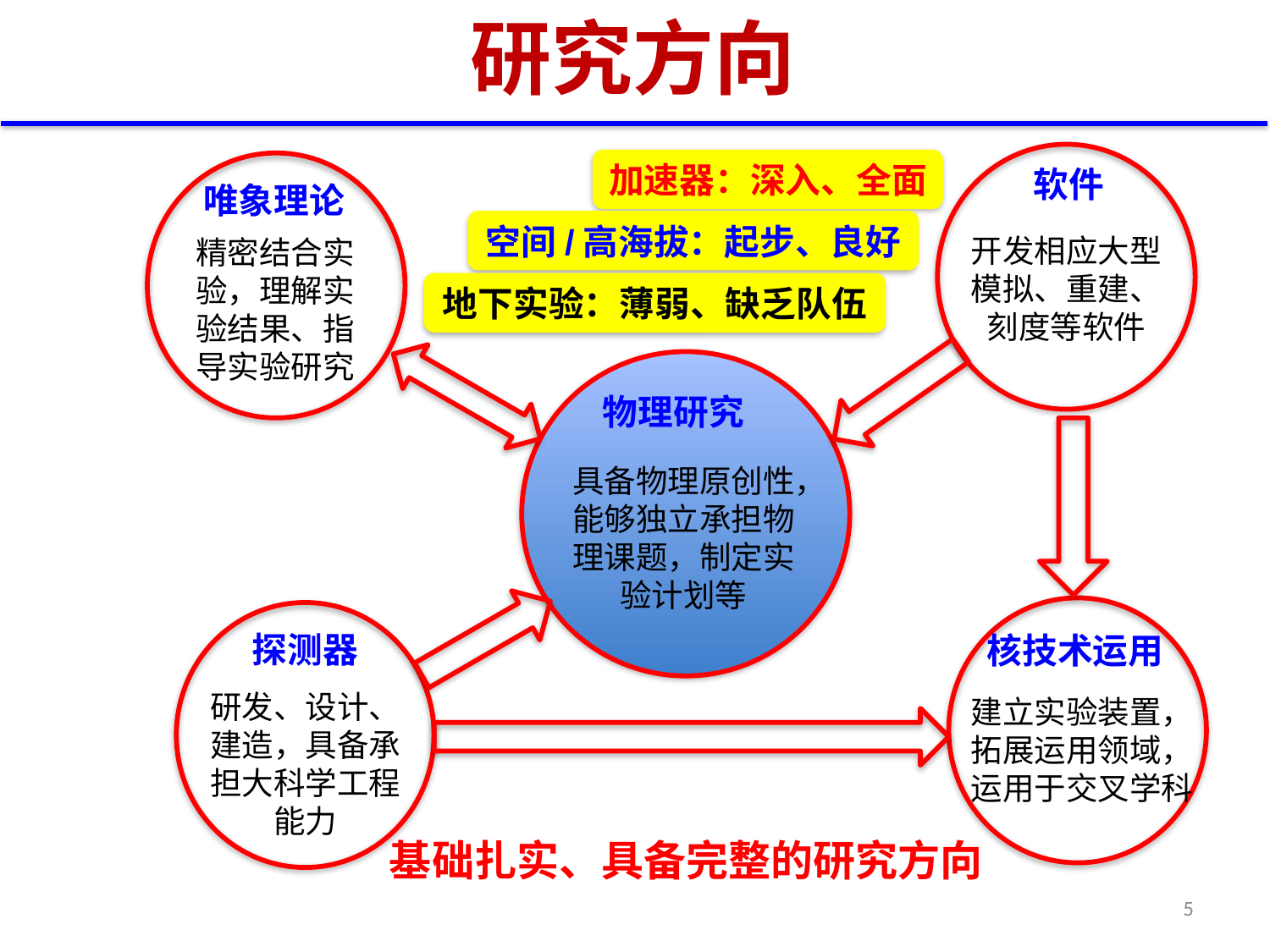

# 研究方向

软件
加速器：深入、全面
空间/高海拔：起步、良好
地下实验：薄弱、缺乏队伍

唯象理论
开发相应大型模拟、重建、刻度等软件
精密结合实验，理解实验结果、指导实验研究

物理研究

具备物理原创性，能够独立承担物理课题，制定实验计划等

核技术运用

探测器
研发、设计、建造，具备承担大科学工程能力
建立实验装置，拓展运用领域，运用于交叉学科
基础扎实、具备完整的研究方向
5